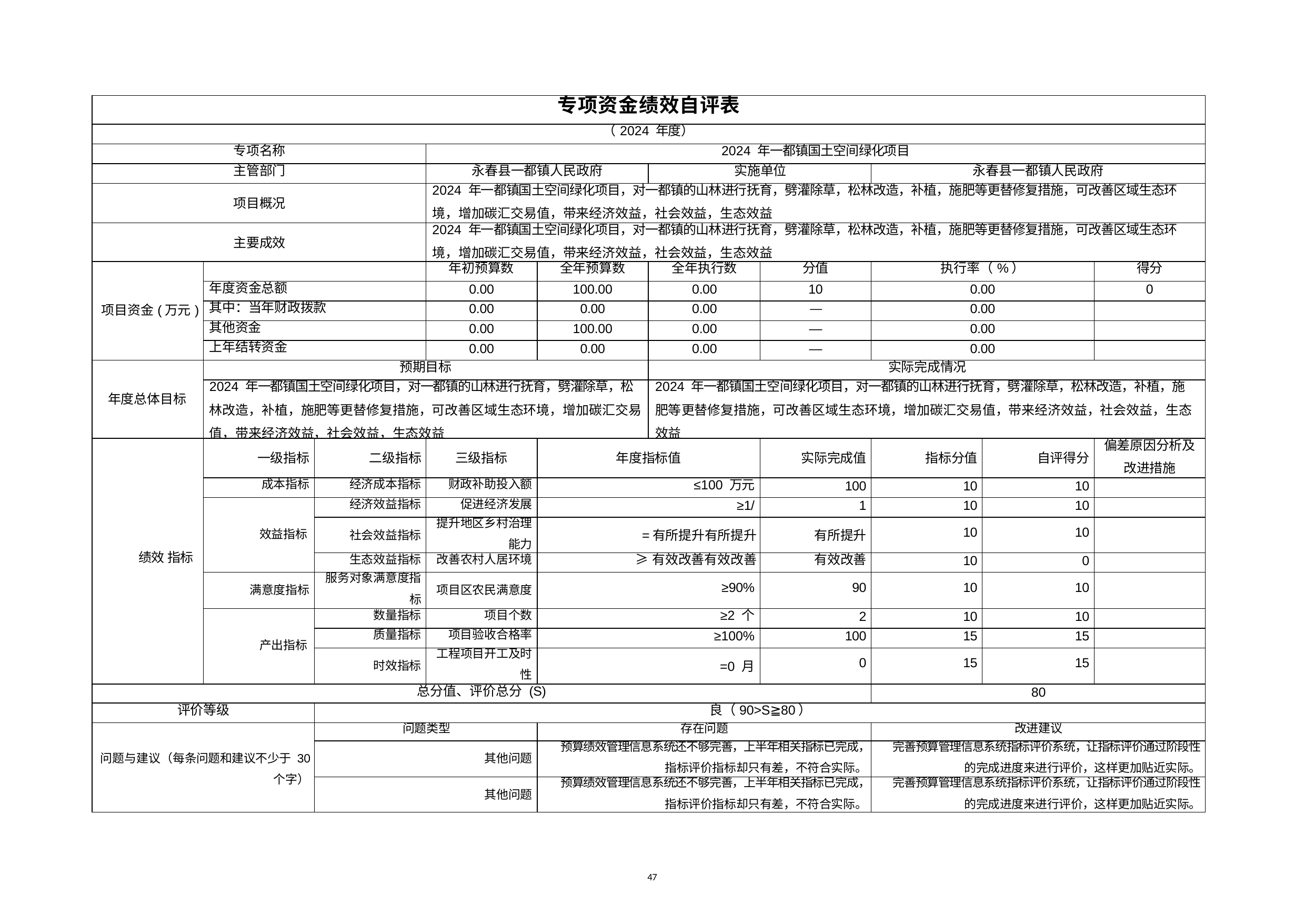

| 专项资金绩效自评表 |  |  |  |  |  |  |  |  |  |
| --- | --- | --- | --- | --- | --- | --- | --- | --- | --- |
| （2024 年度） |  |  |  |  |  |  |  |  |  |
| 专项名称 |  |  | 2024 年一都镇国土空间绿化项目 |  |  |  |  |  |  |
| 主管部门 |  |  | 永春县一都镇人民政府 |  | 实施单位 |  | 永春县一都镇人民政府 |  |  |
| 项目概况 |  |  | 2024 年一都镇国土空间绿化项目，对一都镇的山林进行抚育，劈灌除草，松林改造，补植，施肥等更替修复措施，可改善区域生态环 境，增加碳汇交易值，带来经济效益，社会效益，生态效益 |  |  |  |  |  |  |
| 主要成效 |  |  | 2024 年一都镇国土空间绿化项目，对一都镇的山林进行抚育，劈灌除草，松林改造，补植，施肥等更替修复措施，可改善区域生态环 境，增加碳汇交易值，带来经济效益，社会效益，生态效益 |  |  |  |  |  |  |
| 项目资金(万元) |  |  | 年初预算数 | 全年预算数 | 全年执行数 | 分值 | 执行率（%） |  | 得分 |
|  | 年度资金总额 |  | 0.00 | 100.00 | 0.00 | 10 | 0.00 |  | 0 |
|  | 其中：当年财政拨款 |  | 0.00 | 0.00 | 0.00 | — | 0.00 |  |  |
|  | 其他资金 |  | 0.00 | 100.00 | 0.00 | — | 0.00 |  |  |
|  | 上年结转资金 |  | 0.00 | 0.00 | 0.00 | — | 0.00 |  |  |
| 年度总体目标 | 预期目标 |  |  |  | 实际完成情况 |  |  |  |  |
|  | 2024 年一都镇国土空间绿化项目，对一都镇的山林进行抚育，劈灌除草，松 林改造，补植，施肥等更替修复措施，可改善区域生态环境，增加碳汇交易值，带来经济效益，社会效益，生态效益 |  |  |  | 2024 年一都镇国土空间绿化项目，对一都镇的山林进行抚育，劈灌除草，松林改造，补植，施 肥等更替修复措施，可改善区域生态环境，增加碳汇交易值，带来经济效益，社会效益，生态效益 |  |  |  |  |
| 绩效 指标 | 一级指标 | 二级指标 | 三级指标 | 年度指标值 |  | 实际完成值 | 指标分值 | 自评得分 | 偏差原因分析及 改进措施 |
|  | 成本指标 | 经济成本指标 | 财政补助投入额 | ≤100 万元 |  | 100 | 10 | 10 |  |
|  | 效益指标 | 经济效益指标 | 促进经济发展 | ≥1/ |  | 1 | 10 | 10 |  |
|  |  | 社会效益指标 | 提升地区乡村治理 能力 | =有所提升有所提升 |  | 有所提升 | 10 | 10 |  |
|  |  | 生态效益指标 | 改善农村人居环境 | ≥有效改善有效改善 |  | 有效改善 | 10 | 0 |  |
|  | 满意度指标 | 服务对象满意度指 标 | 项目区农民满意度 | ≥90% |  | 90 | 10 | 10 |  |
|  | 产出指标 | 数量指标 | 项目个数 | ≥2 个 |  | 2 | 10 | 10 |  |
|  |  | 质量指标 | 项目验收合格率 | ≥100% |  | 100 | 15 | 15 |  |
|  |  | 时效指标 | 工程项目开工及时 性 | =0 月 |  | 0 | 15 | 15 |  |
| 总分值、评价总分 (S) |  |  |  |  |  |  | 80 |  |  |
| 评价等级 |  | 良（90>S≧80） |  |  |  |  |  |  |  |
| 问题与建议（每条问题和建议不少于 30 个字） |  | 问题类型 |  | 存在问题 |  |  | 改进建议 |  |  |
|  |  | 其他问题 |  | 预算绩效管理信息系统还不够完善，上半年相关指标已完成， 指标评价指标却只有差，不符合实际。 |  |  | 完善预算管理信息系统指标评价系统，让指标评价通过阶段性 的完成进度来进行评价，这样更加贴近实际。 |  |  |
|  |  | 其他问题 |  | 预算绩效管理信息系统还不够完善，上半年相关指标已完成， 指标评价指标却只有差，不符合实际。 |  |  | 完善预算管理信息系统指标评价系统，让指标评价通过阶段性 的完成进度来进行评价，这样更加贴近实际。 |  |  |
47